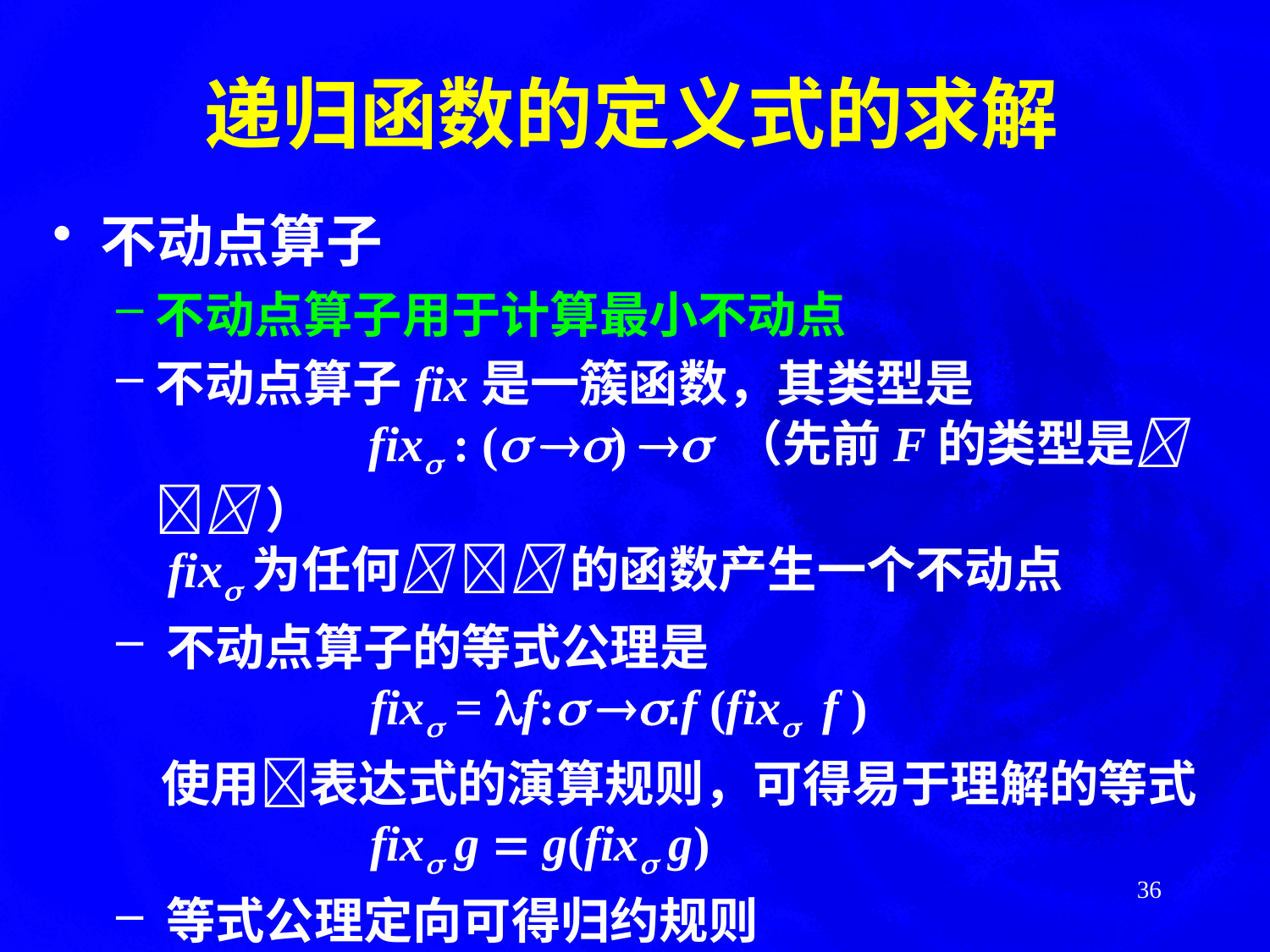

递归函数的定义式的求解
不动点算子
不动点算子用于计算最小不动点
不动点算子fix是一簇函数，其类型是
		       fixσ : (σ →σ) →σ （先前F的类型是σ →σ ）
	 fixσ为任何σ →σ 的函数产生一个不动点
 不动点算子的等式公理是
		fixσ = λf:σ →σ.f (fixσ  f )
   使用λ表达式的演算规则，可得易于理解的等式
		fixσ g = g(fixσ g)
 等式公理定向可得归约规则
		 fixσ  →  λf:σ →σ.f (fixσ  f )， fixσ g → g(fixσ g)
36